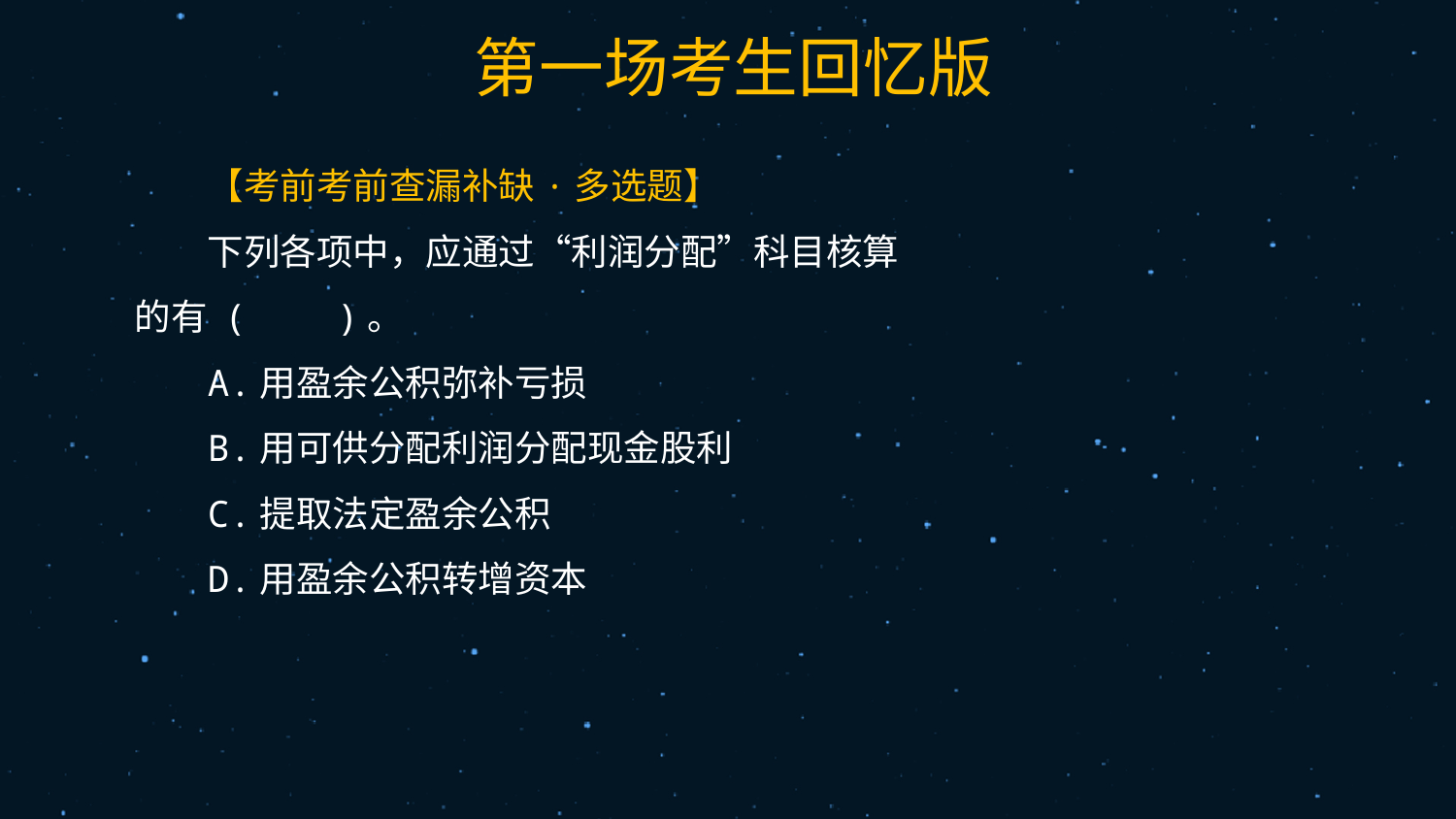

42
【考前考前查漏补缺·多选题】
下列各项中，应通过“利润分配”科目核算的有 (　　)。
A.用盈余公积弥补亏损
B.用可供分配利润分配现金股利
C.提取法定盈余公积
D.用盈余公积转增资本